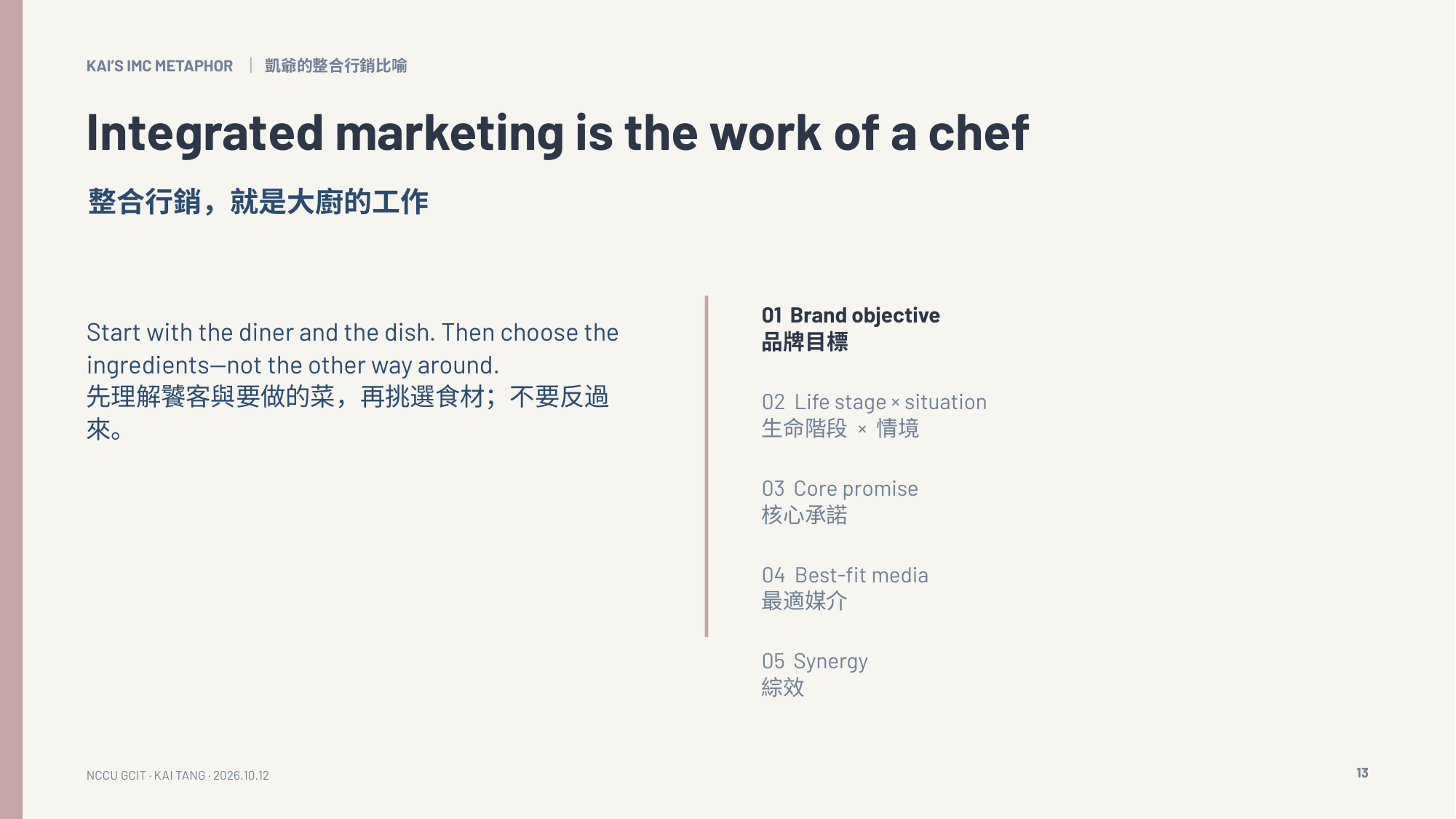

KAI’S IMC METAPHOR  ｜  凱爺的整合行銷比喻
Integrated marketing is the work of a chef
整合行銷，就是大廚的工作

01  Brand objective
品牌目標
Start with the diner and the dish. Then choose the ingredients—not the other way around.
先理解饕客與要做的菜，再挑選食材；不要反過來。
02  Life stage × situation
生命階段 × 情境
03  Core promise
核心承諾
04  Best-fit media
最適媒介
05  Synergy
綜效
13
NCCU GCIT · KAI TANG · 2026.10.12